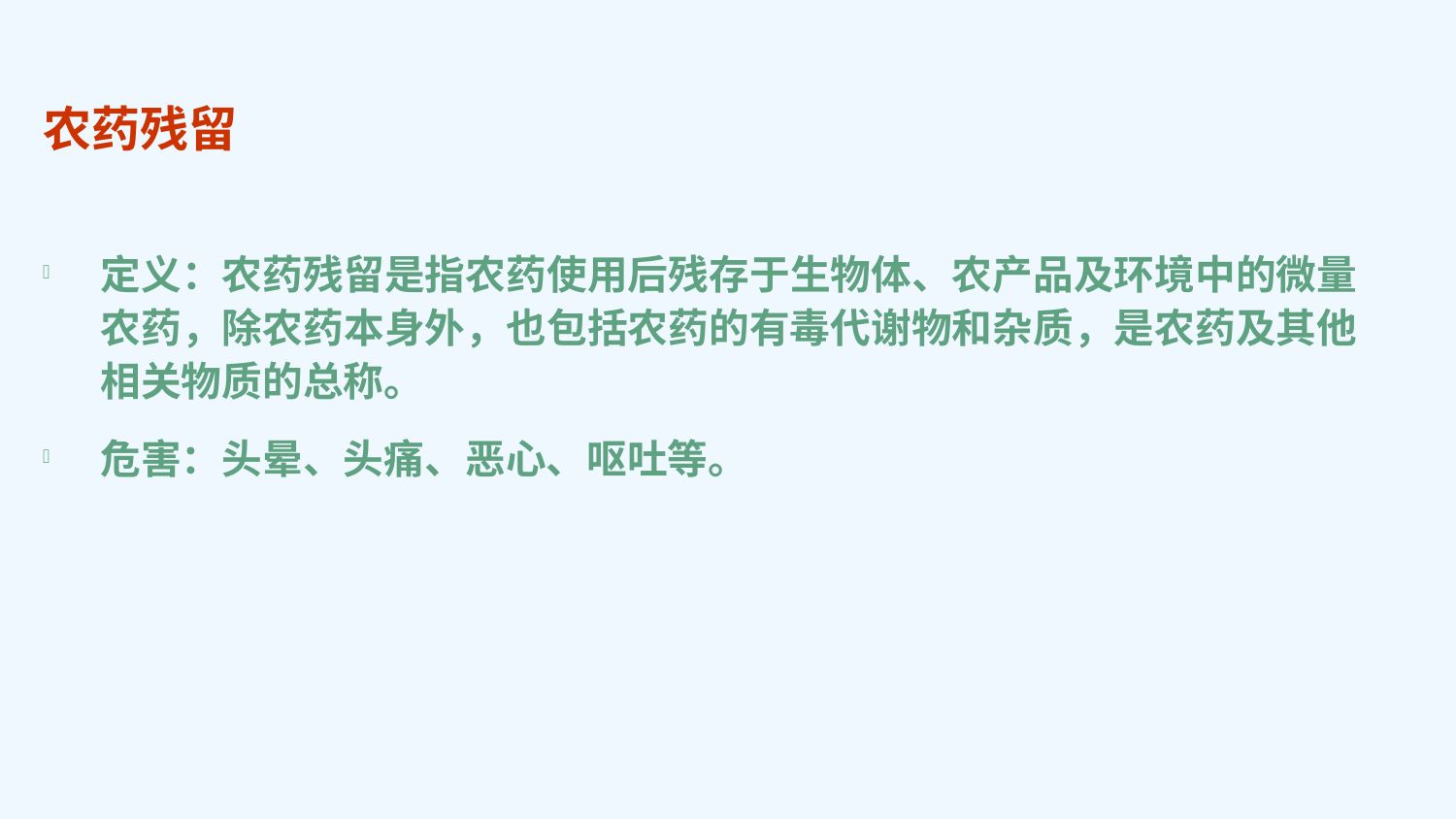

农药残留
定义：农药残留是指农药使用后残存于生物体、农产品及环境中的微量农药，除农药本身外，也包括农药的有毒代谢物和杂质，是农药及其他相关物质的总称。
危害：头晕、头痛、恶心、呕吐等。